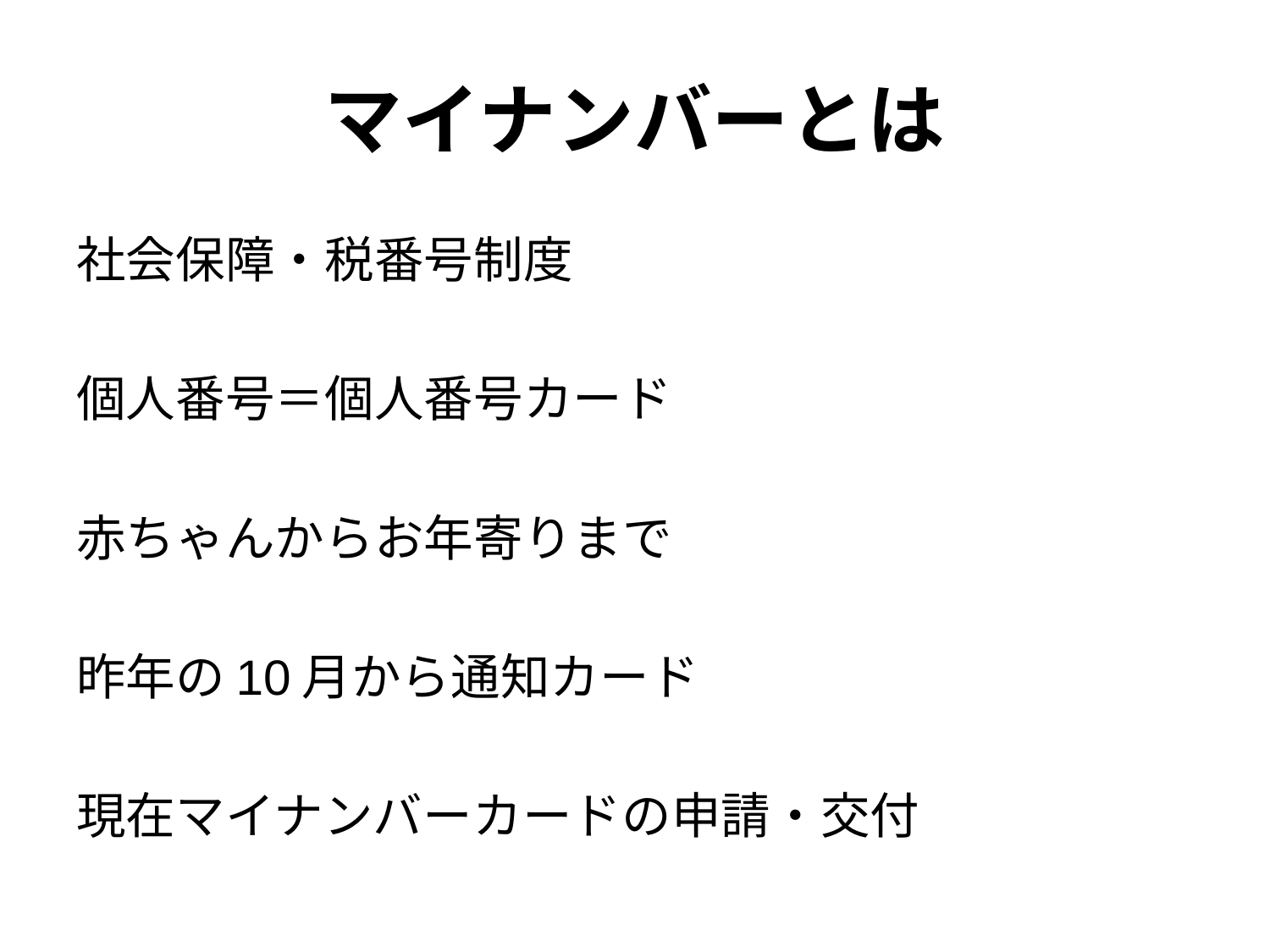

# マイナンバーとは
社会保障・税番号制度

個人番号＝個人番号カード

赤ちゃんからお年寄りまで

昨年の10月から通知カード

現在マイナンバーカードの申請・交付